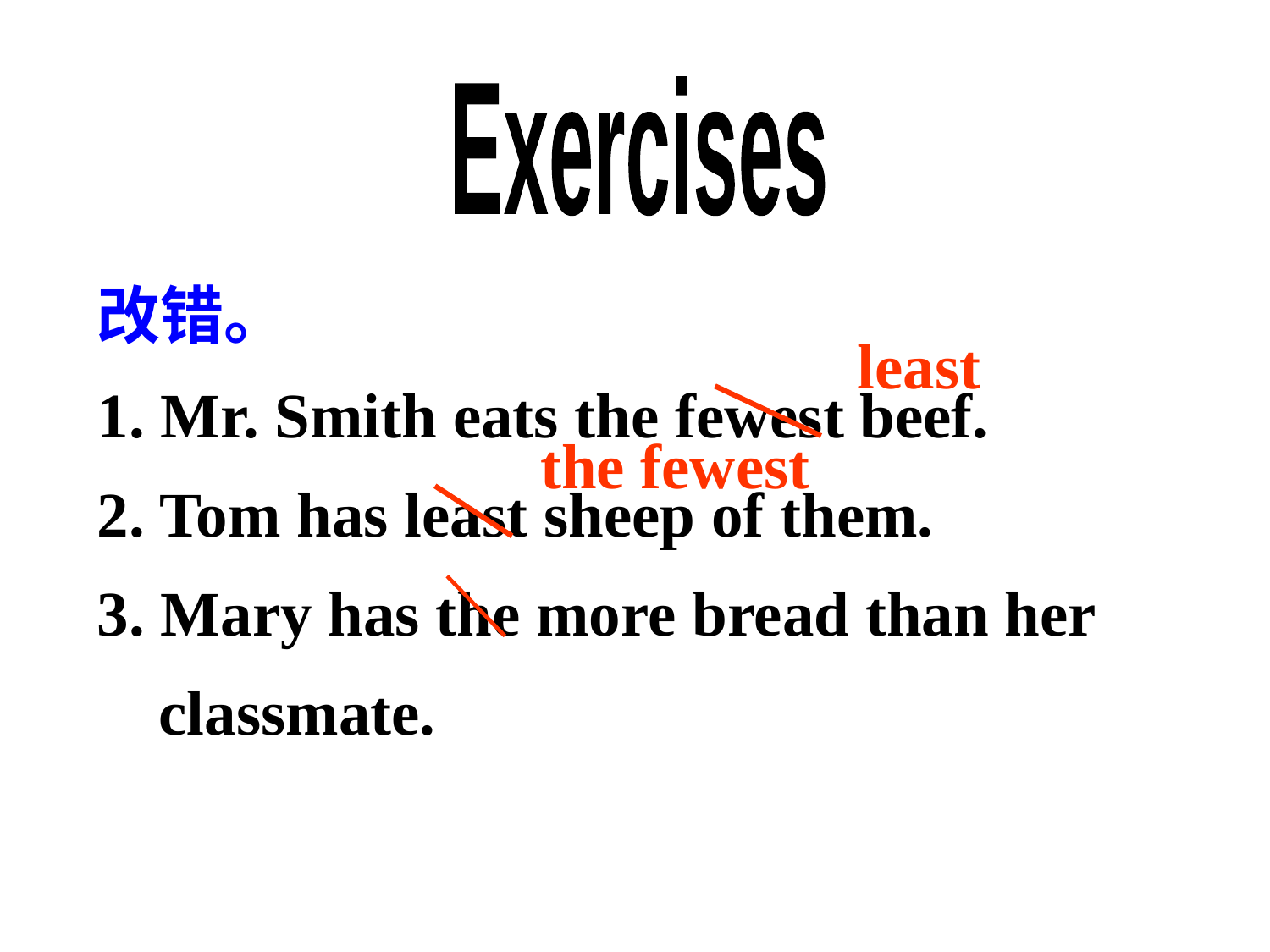

Exercises
改错。
1. Mr. Smith eats the fewest beef.
2. Tom has least sheep of them.
3. Mary has the more bread than her classmate.
least

the fewest